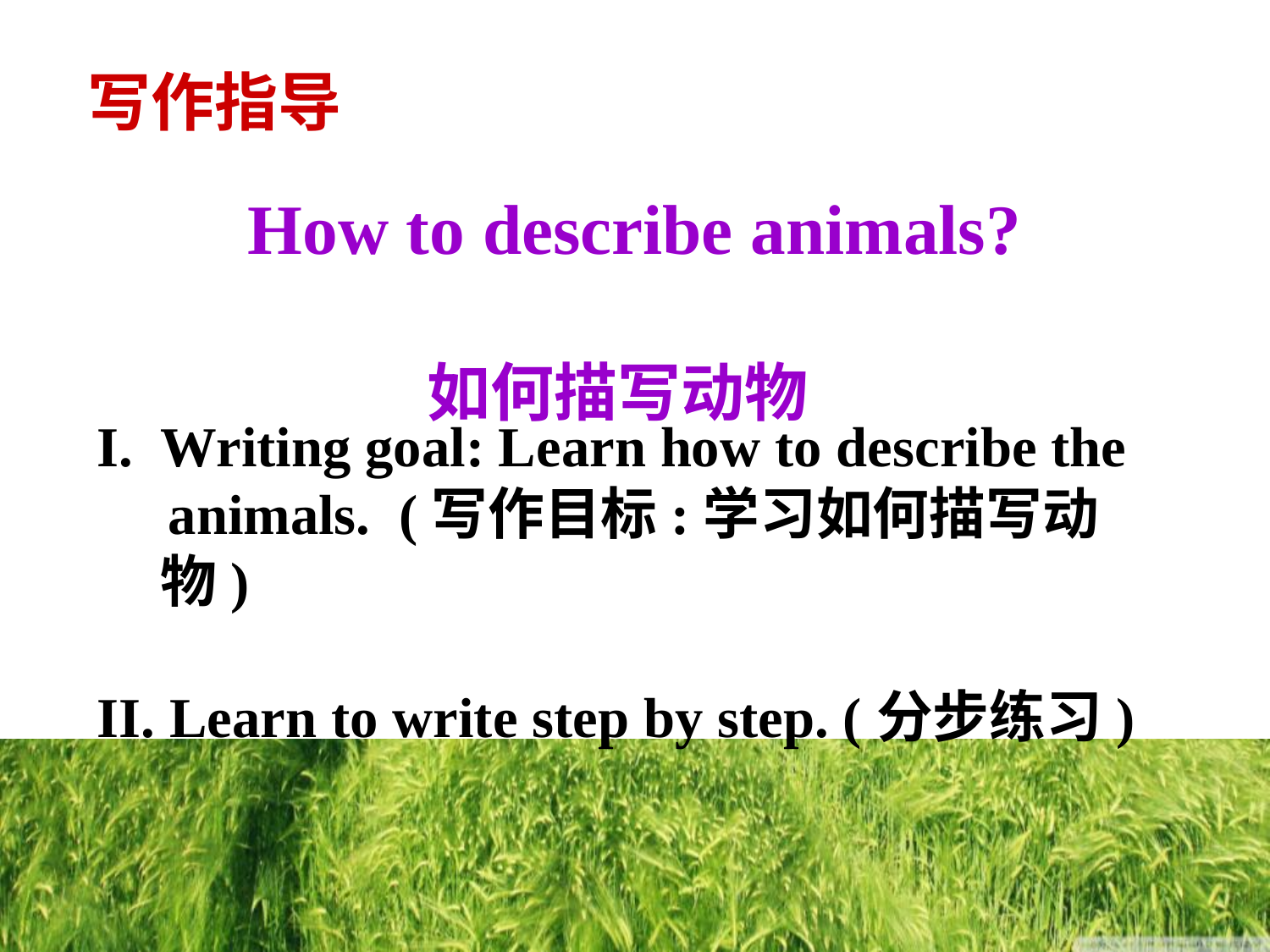

写作指导
How to describe animals?
如何描写动物
Writing goal: Learn how to describe the
     animals.  (写作目标:学习如何描写动物)
II. Learn to write step by step. (分步练习)